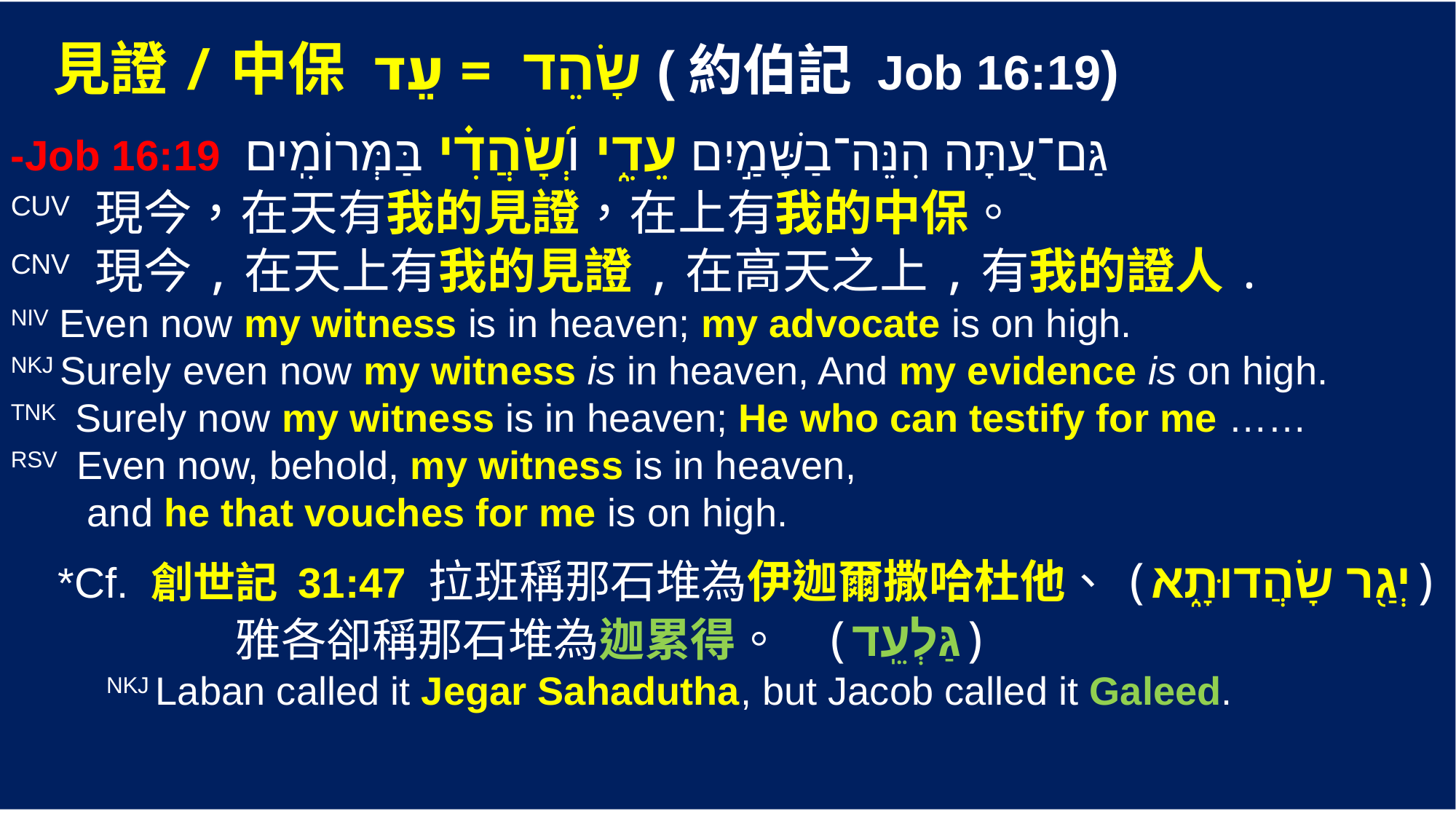

見證/中保 שָׂהֵד  = עֵד (約伯記 Job 16:19)

‎-Job 16:19  ‎גַּם־עַ֭תָּה הִנֵּה־בַשָּׁמַ֣יִם עֵדִ֑י וְ֜שָׂהֲדִ֗י בַּמְּרוֹמִֽים׃
CUV 現今，在天有我的見證，在上有我的中保。
CNV 現今,在天上有我的見證,在高天之上,有我的證人.
NIV Even now my witness is in heaven; my advocate is on high.
NKJ Surely even now my witness is in heaven, And my evidence is on high.
TNK   Surely now my witness is in heaven; He who can testify for me ……
RSV   Even now, behold, my witness is in heaven,
       and he that vouches for me is on high.

    *Cf. 創世記 31:47 拉班稱那石堆為伊迦爾撒哈杜他、(יְגַ֖ר שָׂהֲדוּתָ֑א)
                     雅各卻稱那石堆為迦累得。   (גַּלְעֵֽד)
               NKJ Laban called it Jegar Sahadutha, but Jacob called it Galeed.